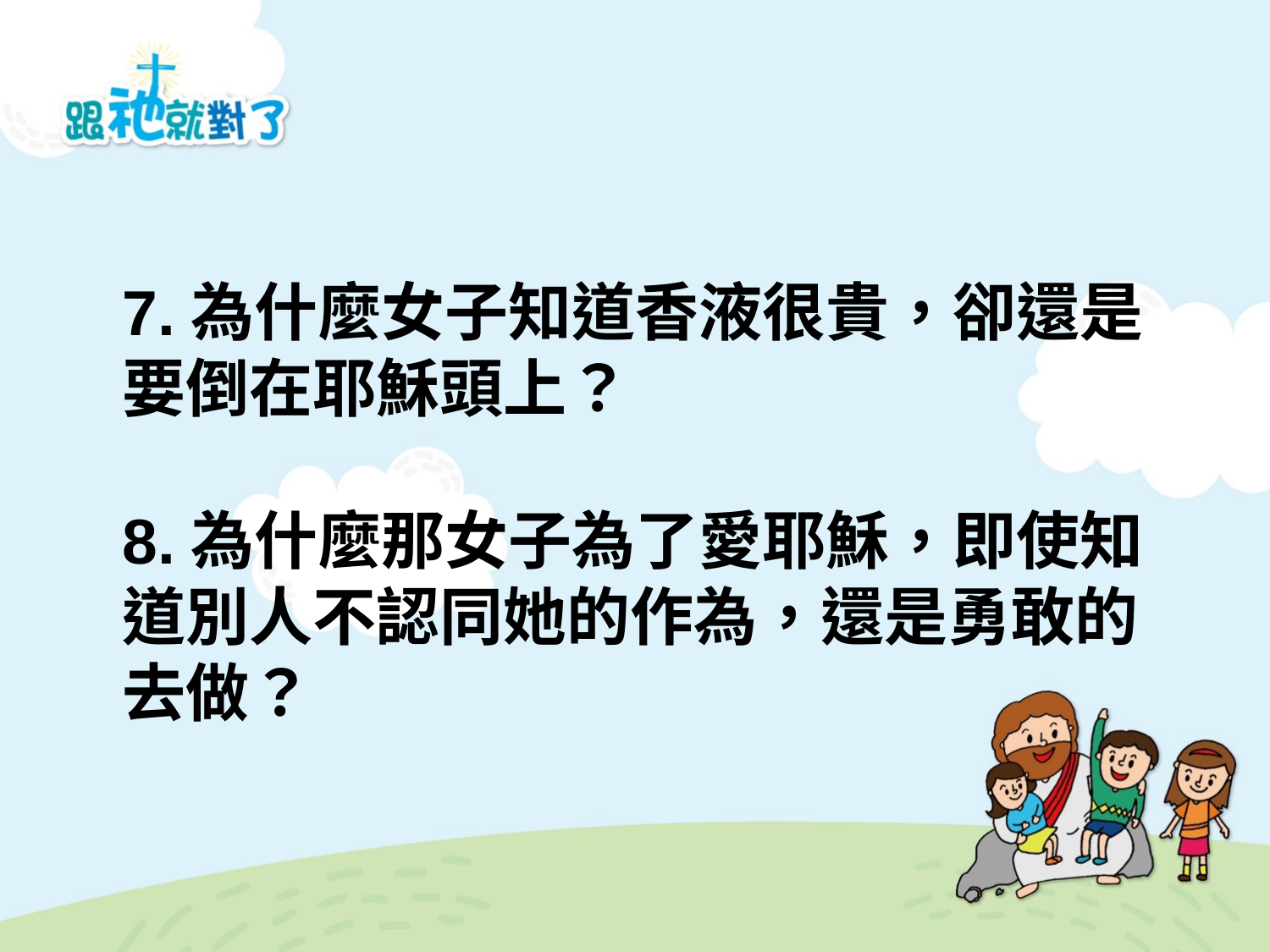

7.為什麼女子知道香液很貴，卻還是要倒在耶穌頭上？

8.為什麼那女子為了愛耶穌，即使知道別人不認同她的作為，還是勇敢的去做？